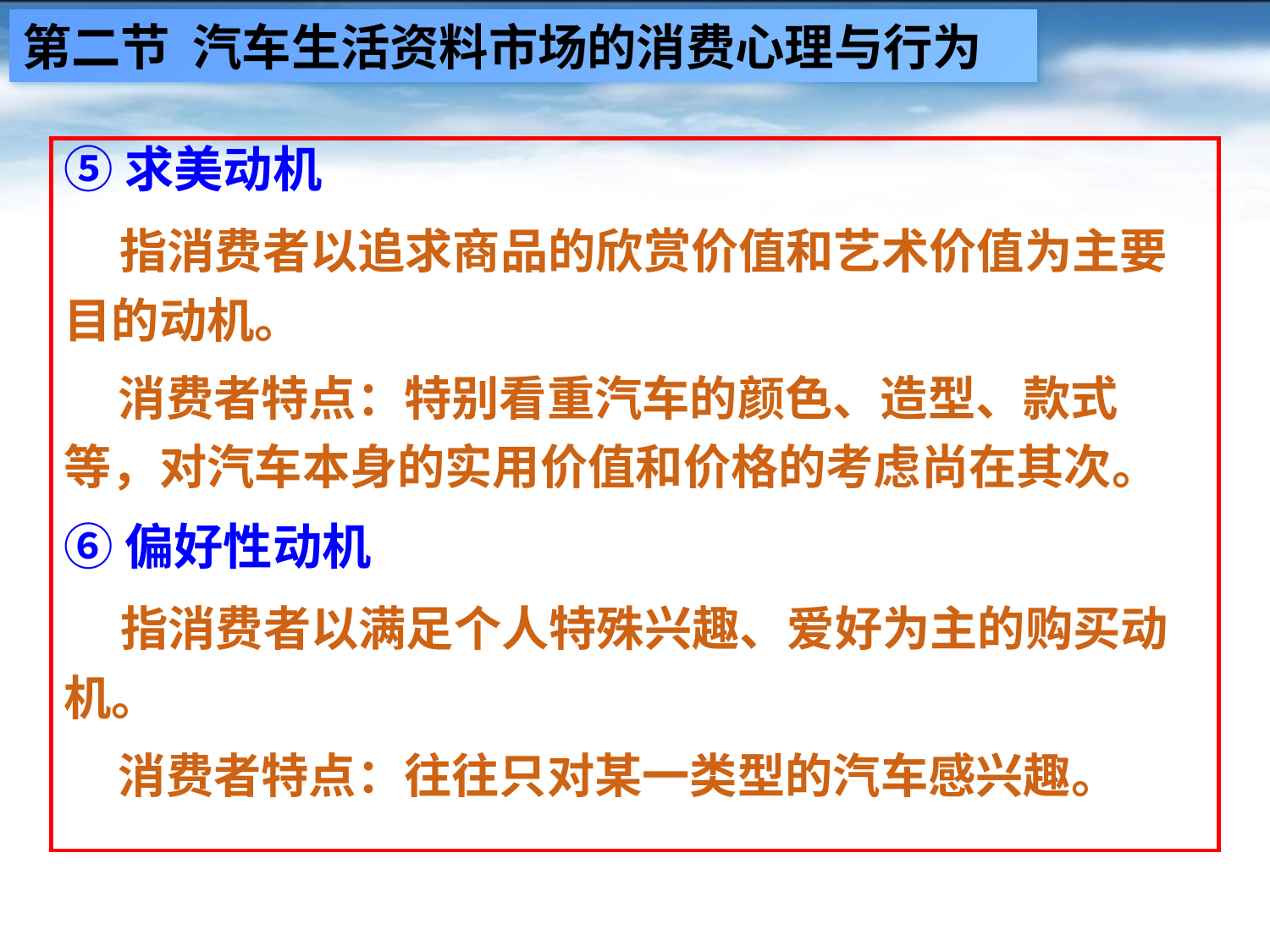

第二节  汽车生活资料市场的消费心理与行为
⑤求美动机
    指消费者以追求商品的欣赏价值和艺术价值为主要目的动机。
    消费者特点：特别看重汽车的颜色、造型、款式等，对汽车本身的实用价值和价格的考虑尚在其次。
⑥偏好性动机
    指消费者以满足个人特殊兴趣、爱好为主的购买动机。
    消费者特点：往往只对某一类型的汽车感兴趣。